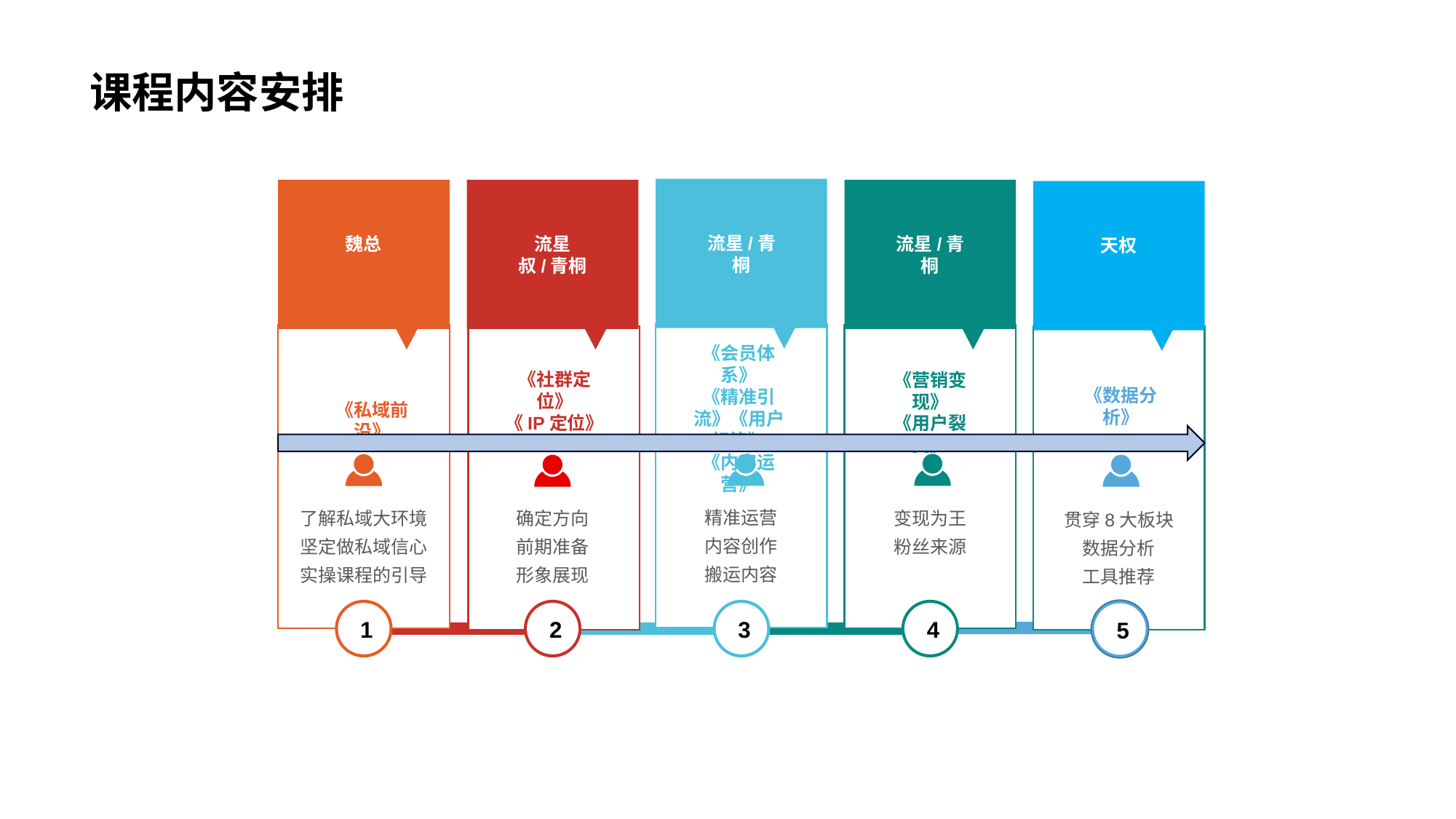

课程内容安排

流星/青桐

《会员体系》
《精准引流》《用户标签》
《内容运营》

精准运营
内容创作
搬运内容

魏总

《私域前沿》

了解私域大环境
坚定做私域信心
实操课程的引导

流星叔/青桐

《社群定位》
《IP定位》
确定方向
前期准备
形象展现

流星/青桐

《营销变现》
《用户裂变》
变现为王
粉丝来源

天权

《数据分析》
贯穿8大板块
数据分析
工具推荐

1

2

3

4

5